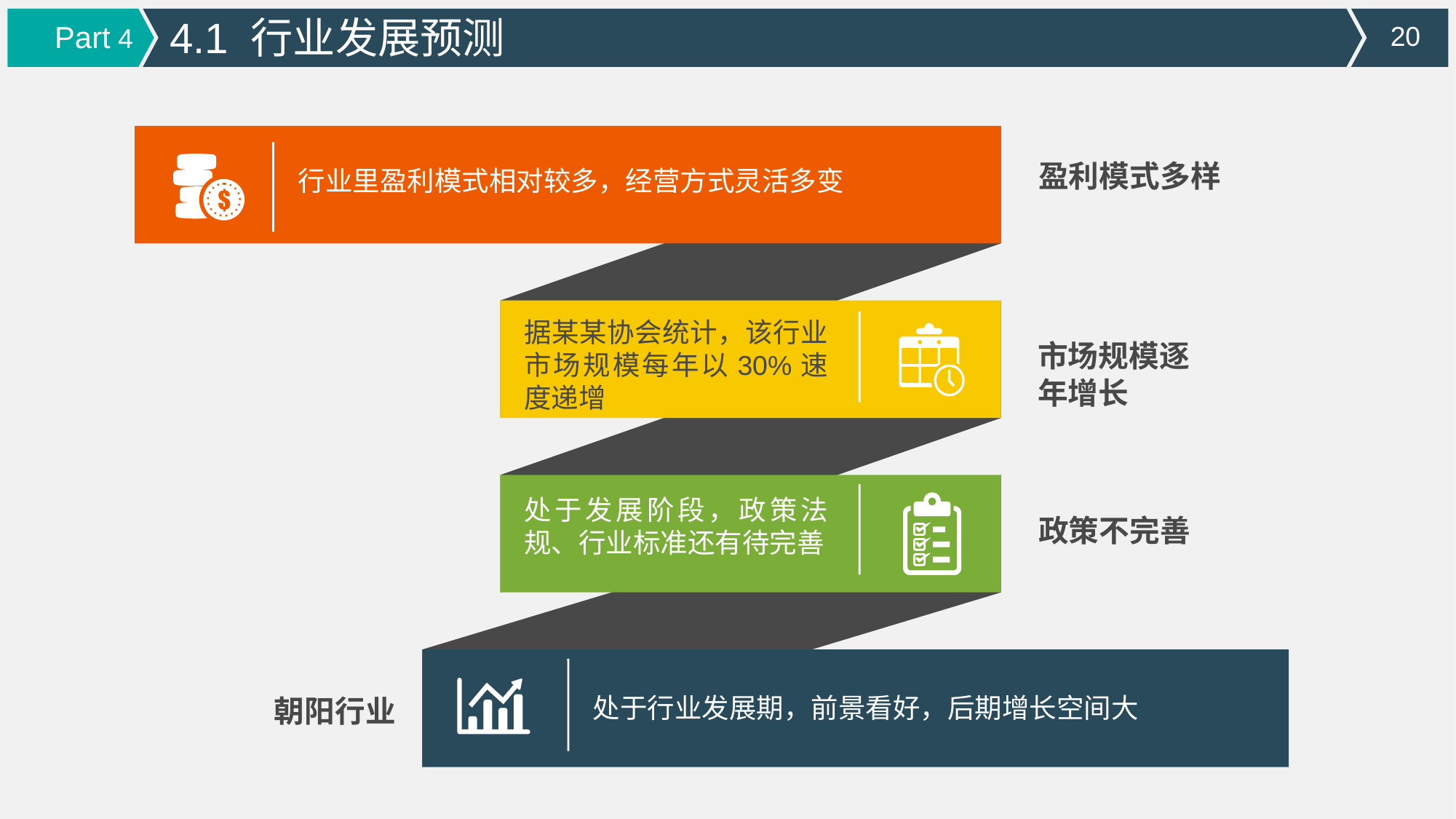

4.1 行业发展预测
Part 4

盈利模式多样

行业里盈利模式相对较多，经营方式灵活多变

据某某协会统计，该行业市场规模每年以30%速度递增

市场规模逐年增长

处于发展阶段，政策法规、行业标准还有待完善

政策不完善

处于行业发展期，前景看好，后期增长空间大
朝阳行业